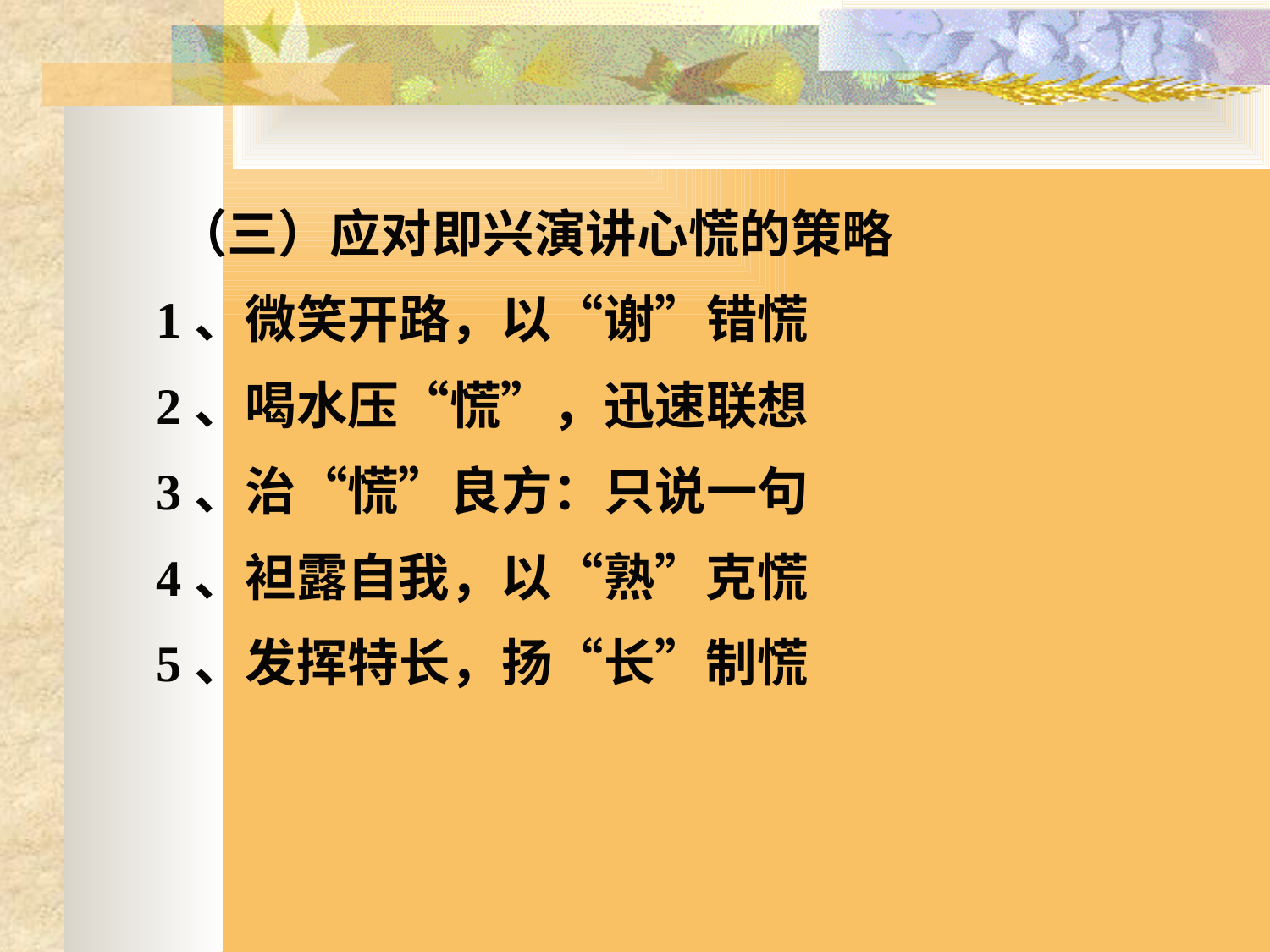

（三）应对即兴演讲心慌的策略
   1、微笑开路，以“谢”错慌
   2、喝水压“慌”，迅速联想
   3、治“慌”良方：只说一句
   4、袒露自我，以“熟”克慌
   5、发挥特长，扬“长”制慌